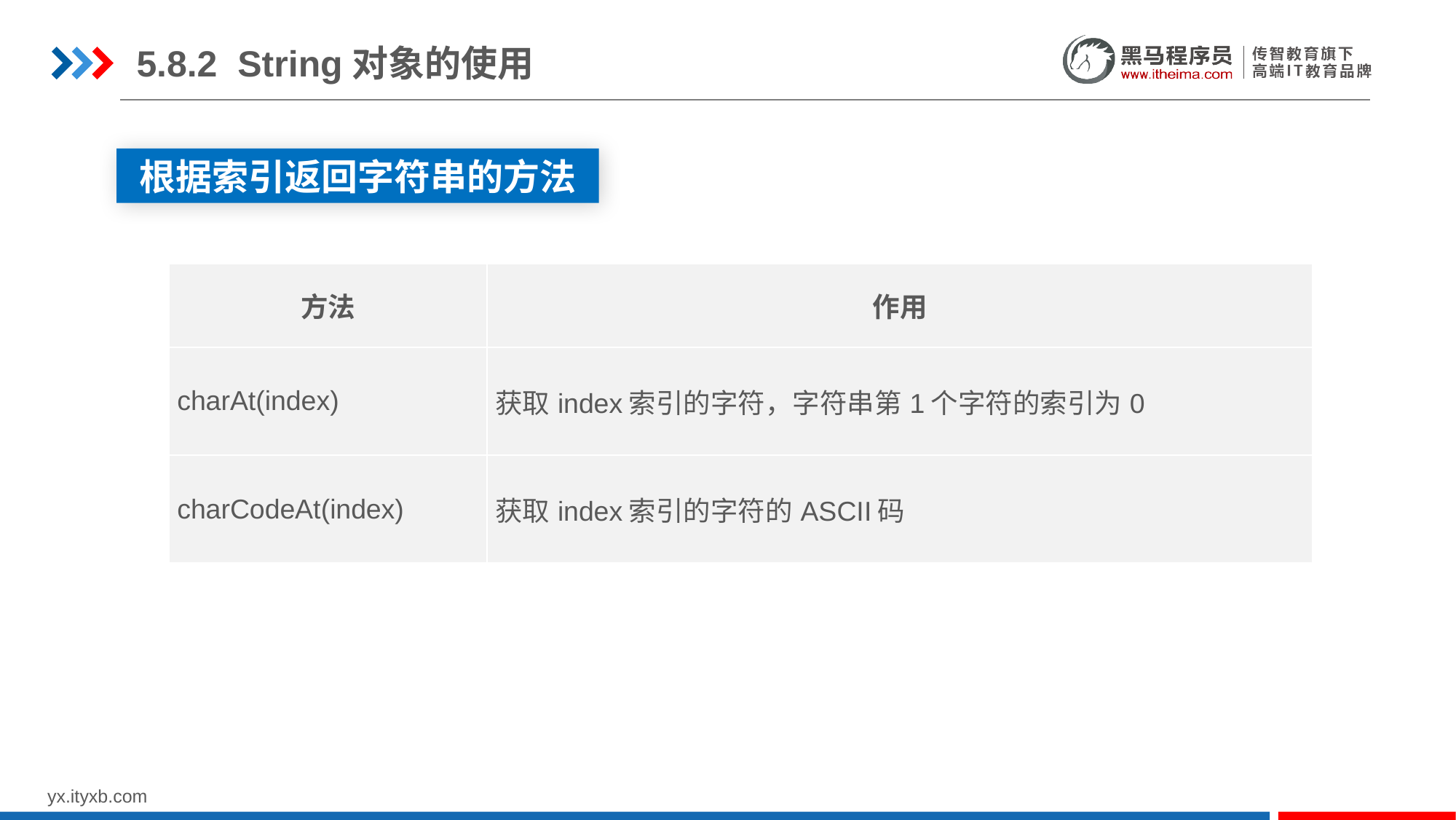

5.8.2  String对象的使用
根据索引返回字符串的方法
| 方法 | 作用 |
| --- | --- |
| charAt(index) | 获取index索引的字符，字符串第1个字符的索引为0 |
| charCodeAt(index) | 获取index索引的字符的ASCII码 |